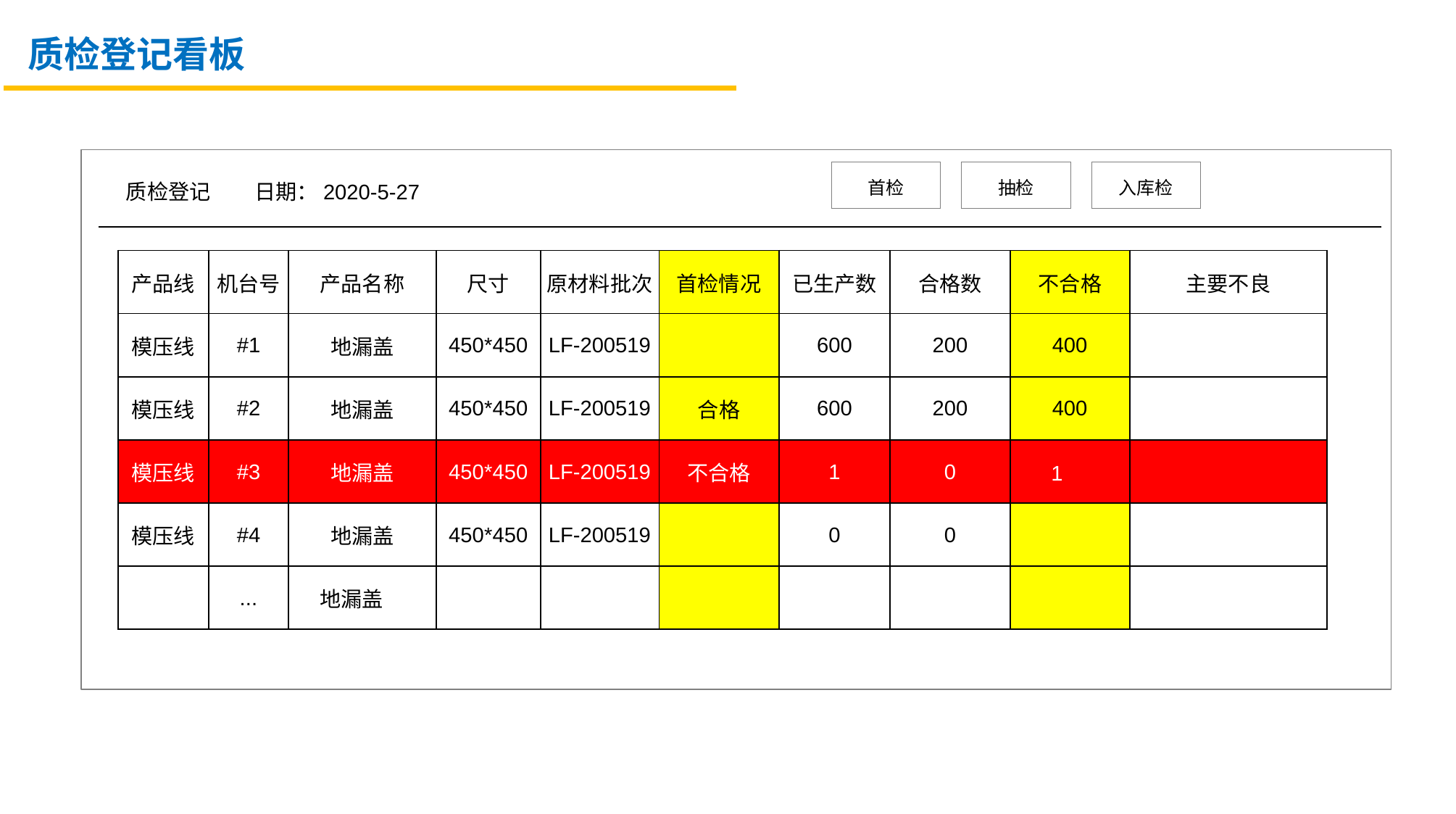

质检登记看板

首检
抽检
入库检
质检登记
日期：2020-5-27
| 产品线 | 机台号 | 产品名称 | 尺寸 | 原材料批次 | 首检情况 | 已生产数 | 合格数 | 不合格 | 主要不良 |
| --- | --- | --- | --- | --- | --- | --- | --- | --- | --- |
| 模压线 | #1 | 地漏盖 | 450\*450 | LF-200519 |  | 600 | 200 | 400 |  |
| 模压线 | #2 | 地漏盖 | 450\*450 | LF-200519 | 合格 | 600 | 200 | 400 |  |
| 模压线 | #3 | 地漏盖 | 450\*450 | LF-200519 | 不合格 | 1 | 0 | 1 |  |
| 模压线 | #4 | 地漏盖 | 450\*450 | LF-200519 |  | 0 | 0 |  |  |
|  | ... | 地漏盖 |  |  |  |  |  |  |  |